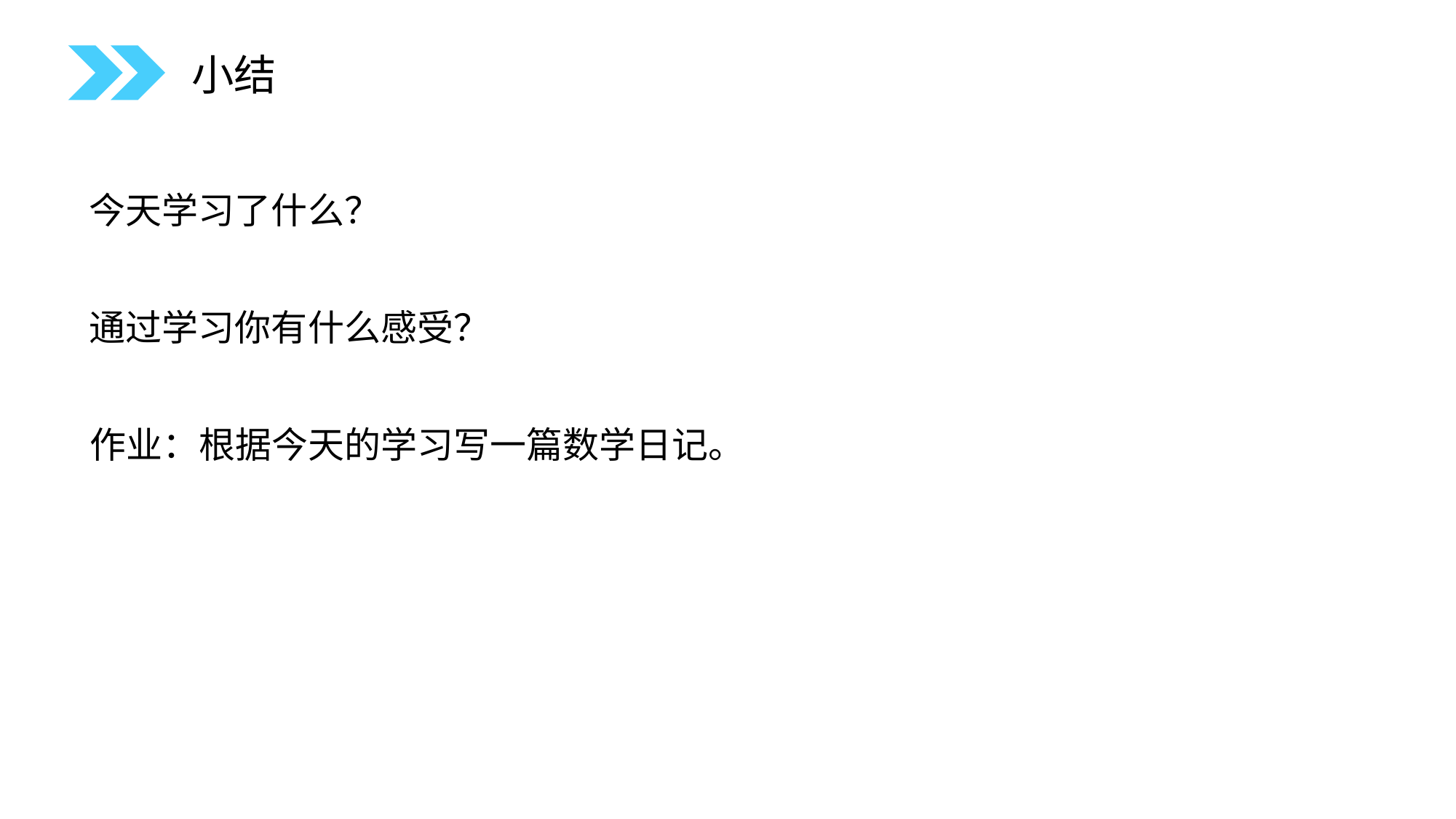

小结
今天学习了什么？
通过学习你有什么感受？
作业：根据今天的学习写一篇数学日记。